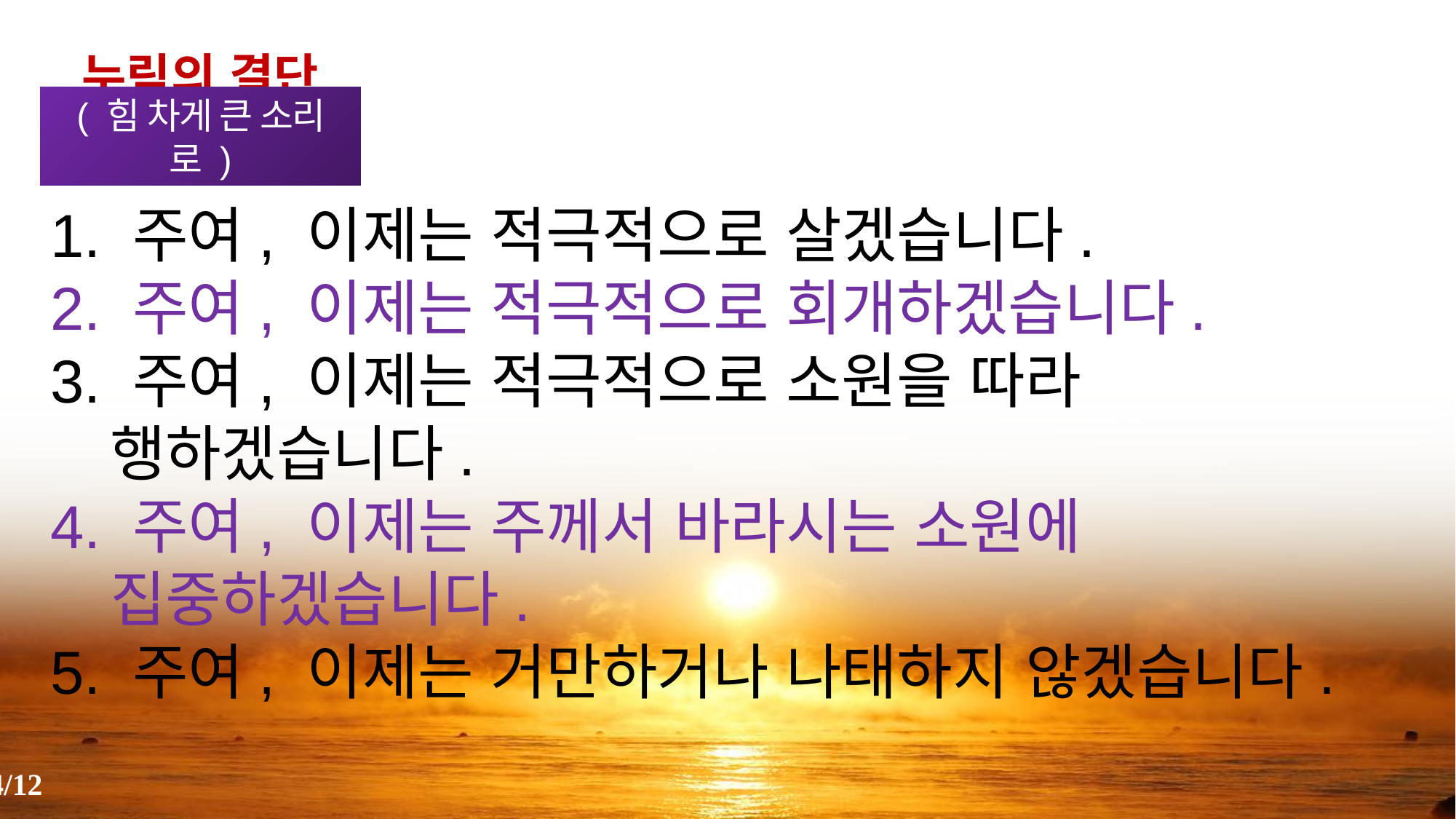

누림의 결단

( 힘 차게 큰 소리로 )
1. 주여, 이제는 적극적으로 살겠습니다.
2. 주여, 이제는 적극적으로 회개하겠습니다.
3. 주여, 이제는 적극적으로 소원을 따라 행하겠습니다.
4. 주여, 이제는 주께서 바라시는 소원에 집중하겠습니다.
5. 주여, 이제는 거만하거나 나태하지 않겠습니다.